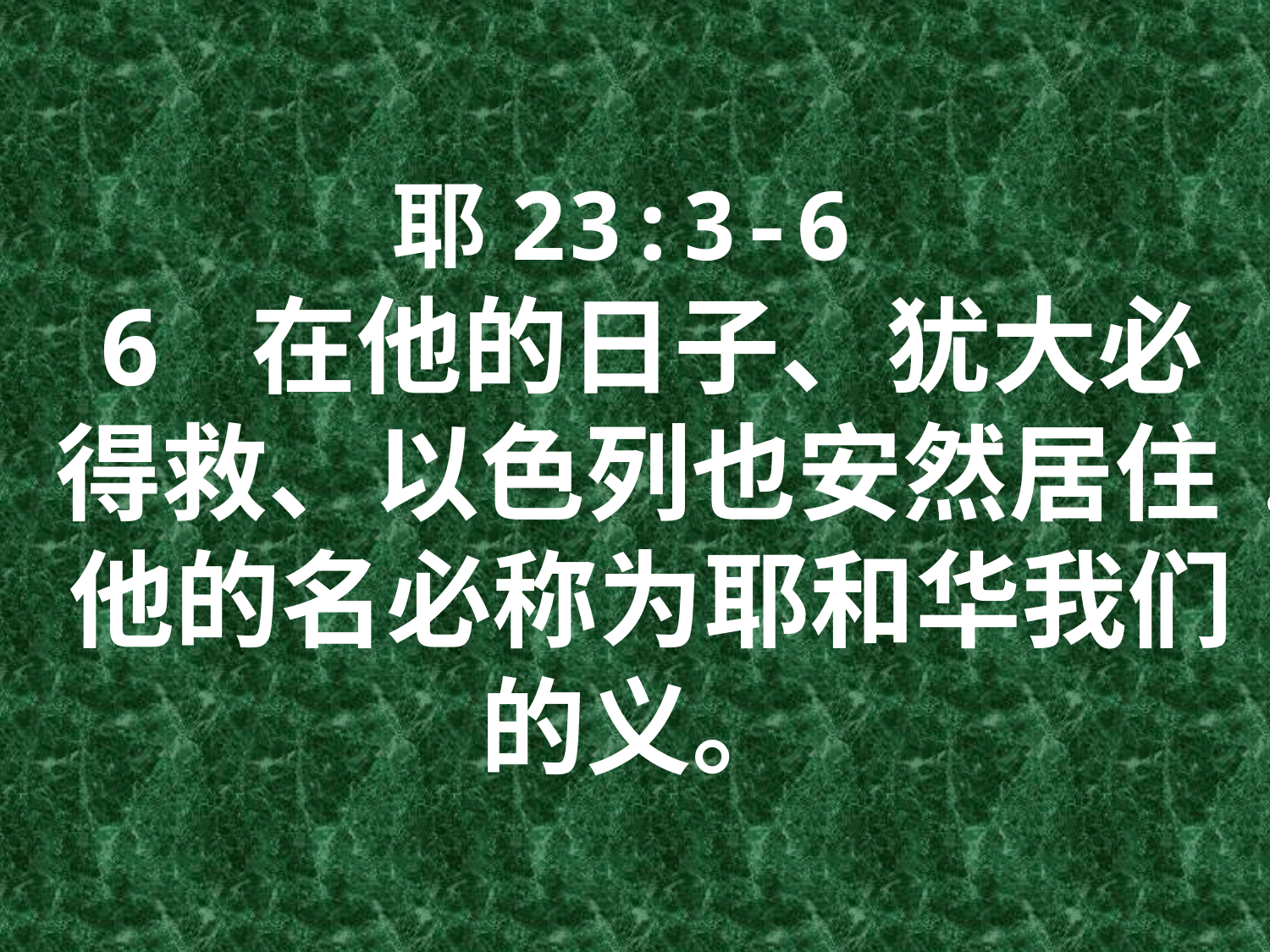

# 耶23:3-6 6 在他的日子、犹大必得救、以色列也安然居住.他的名必称为耶和华我们的义。